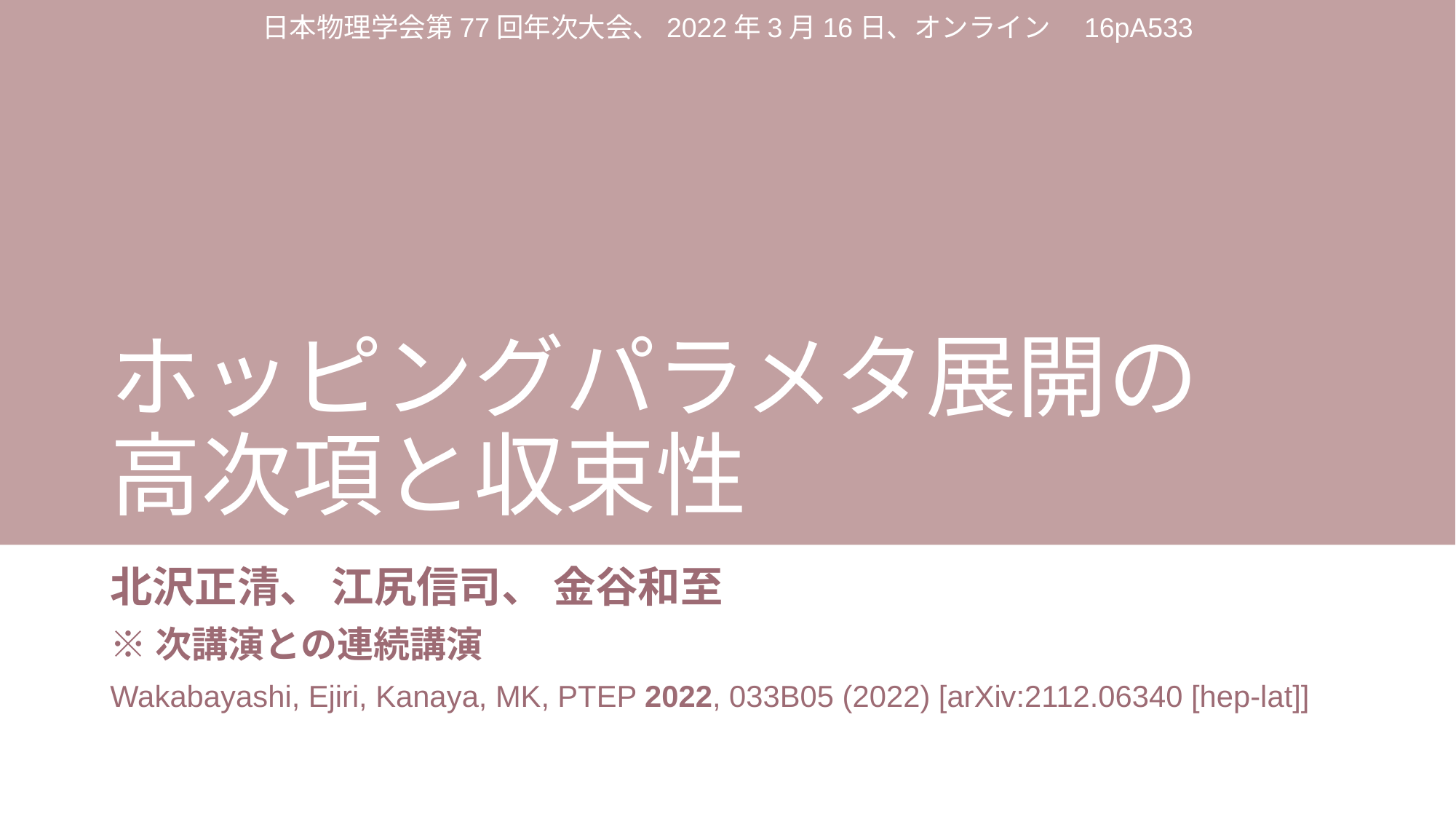

日本物理学会第77回年次大会、2022年3月16日、オンライン　16pA533
# ホッピングパラメタ展開の 高次項と収束性
北沢正清、 江尻信司、 金谷和至
※次講演との連続講演
Wakabayashi, Ejiri, Kanaya, MK, PTEP 2022, 033B05 (2022) [arXiv:2112.06340 [hep-lat]]